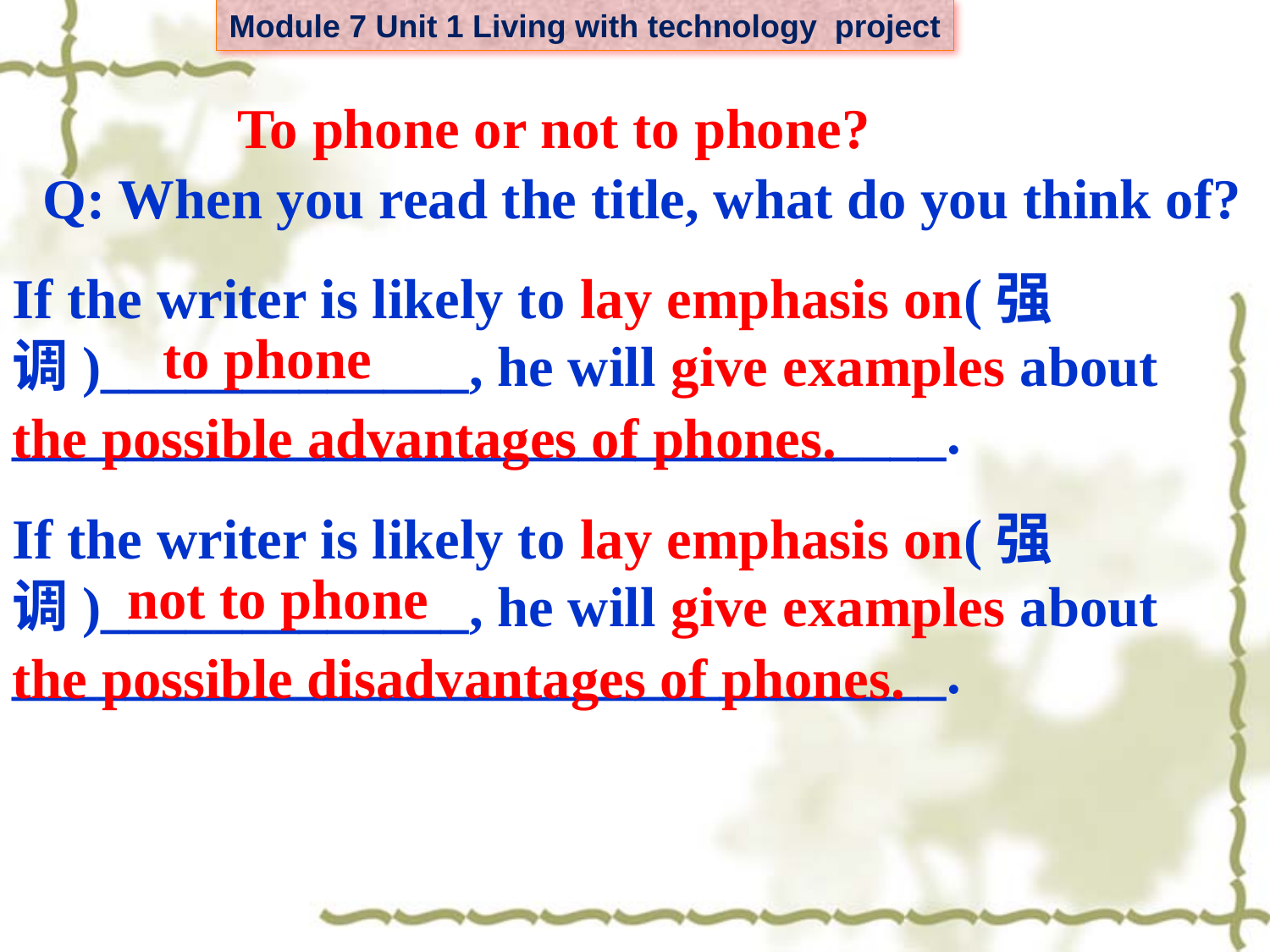

To phone or not to phone?
Q: When you read the title, what do you think of?
If the writer is likely to lay emphasis on(强调)_____________, he will give examples about _________________________________.
to phone
the possible advantages of phones.
If the writer is likely to lay emphasis on(强调)_____________, he will give examples about _________________________________.
not to phone
the possible disadvantages of phones.